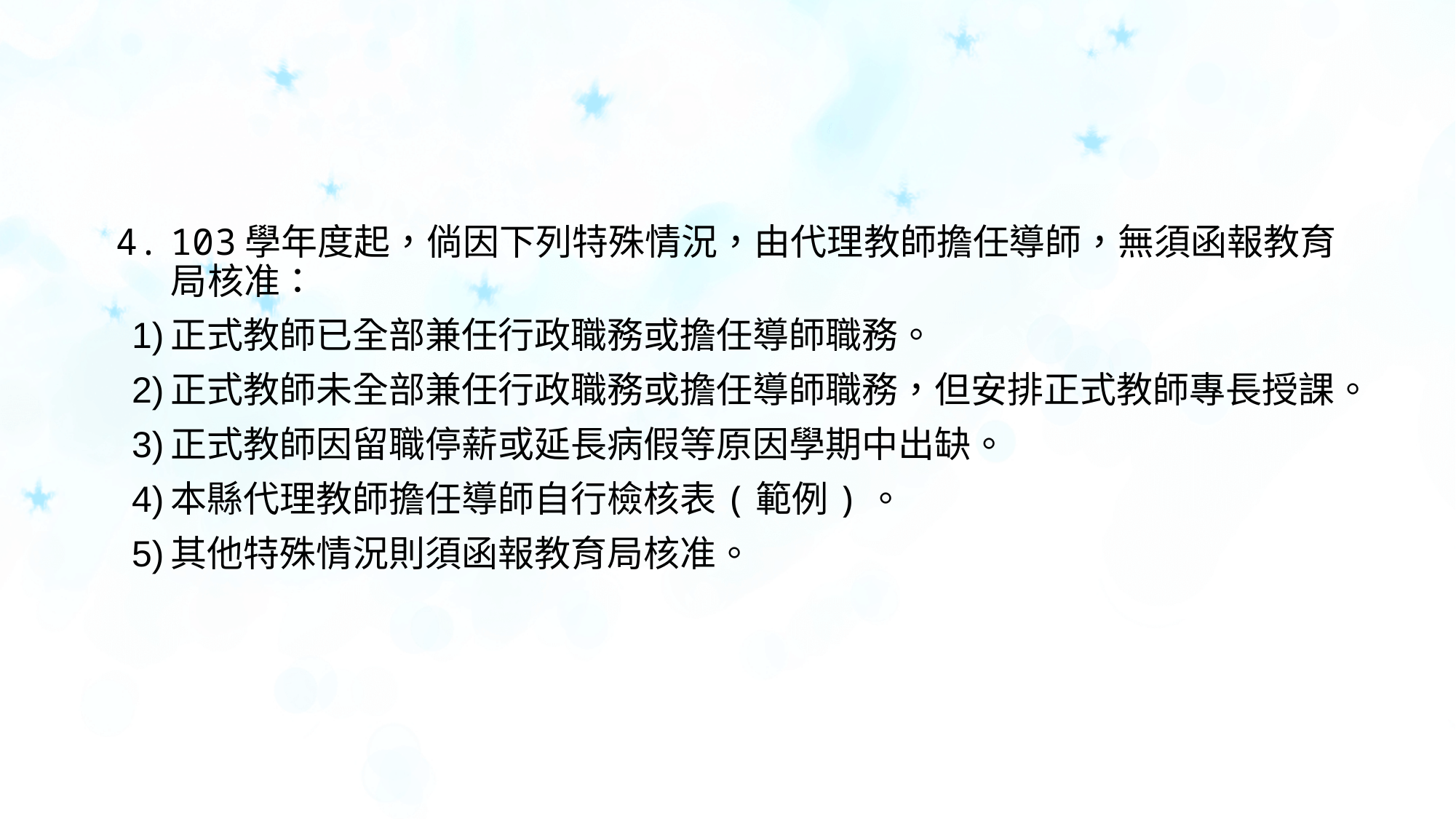

#
103學年度起，倘因下列特殊情況，由代理教師擔任導師，無須函報教育局核准：
正式教師已全部兼任行政職務或擔任導師職務。
正式教師未全部兼任行政職務或擔任導師職務，但安排正式教師專長授課。
正式教師因留職停薪或延長病假等原因學期中出缺。
本縣代理教師擔任導師自行檢核表(範例)。
其他特殊情況則須函報教育局核准。